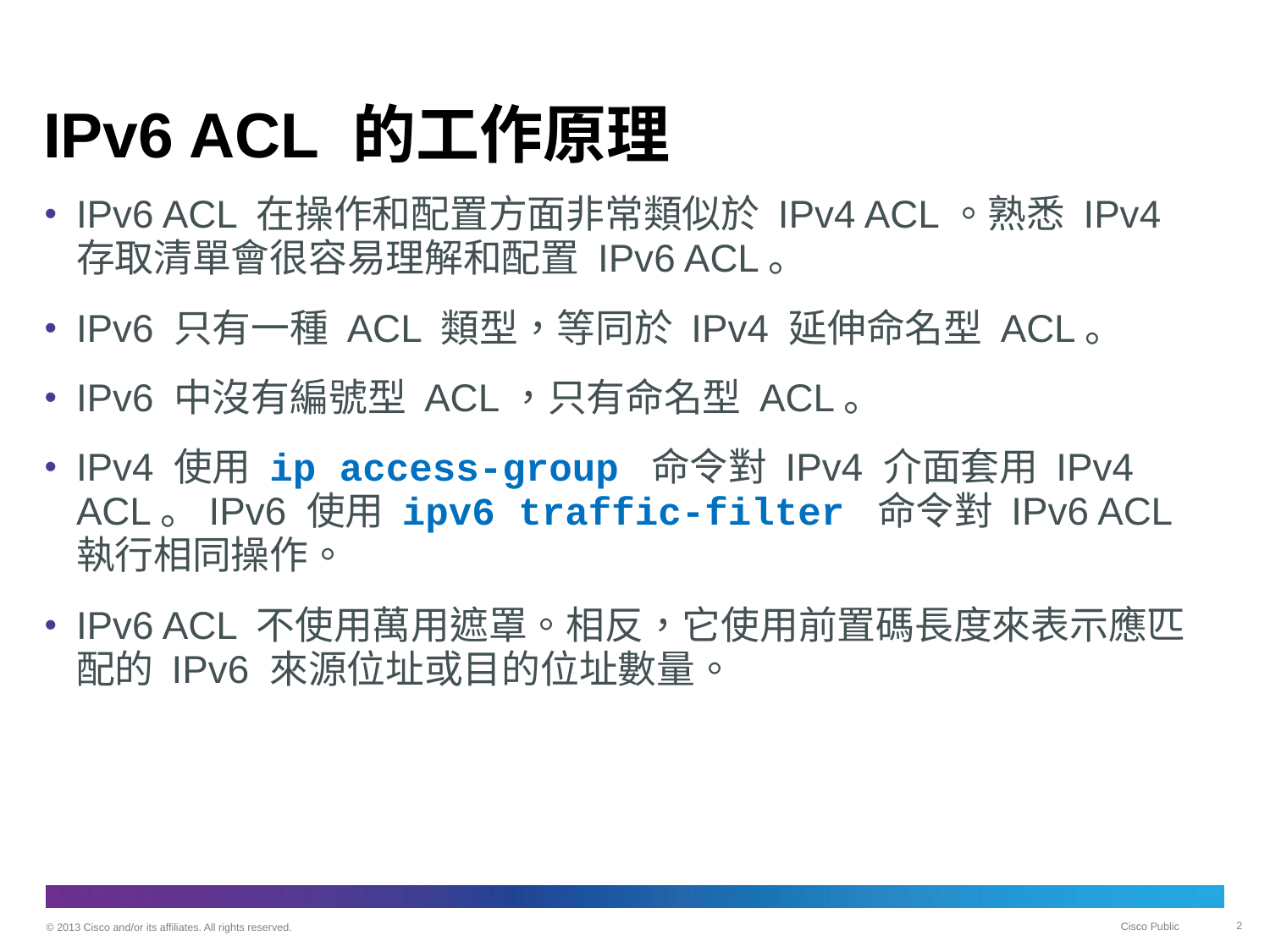

# IPv6 ACL 的工作原理
IPv6 ACL 在操作和配置方面非常類似於 IPv4 ACL。熟悉 IPv4 存取清單會很容易理解和配置 IPv6 ACL。
IPv6 只有一種 ACL 類型，等同於 IPv4 延伸命名型 ACL。
IPv6 中沒有編號型 ACL，只有命名型 ACL。
IPv4 使用 ip access-group 命令對 IPv4 介面套用 IPv4 ACL。IPv6 使用 ipv6 traffic-filter 命令對 IPv6 ACL 執行相同操作。
IPv6 ACL 不使用萬用遮罩。相反，它使用前置碼長度來表示應匹配的 IPv6 來源位址或目的位址數量。